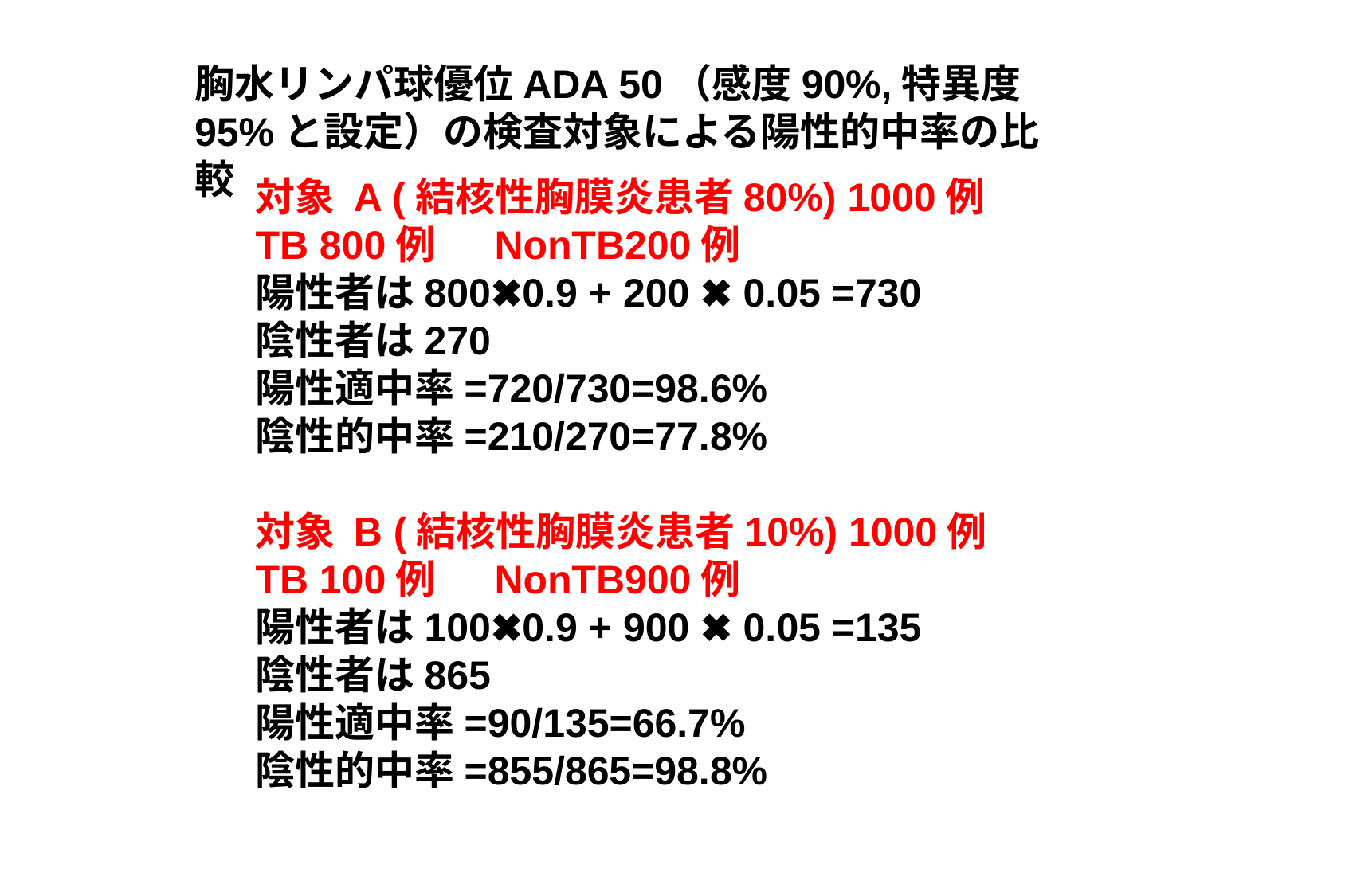

胸水リンパ球優位ADA 50（感度90%,特異度95%と設定）の検査対象による陽性的中率の比較
対象 A (結核性胸膜炎患者80%) 1000例
TB 800例	NonTB200例
陽性者は800✖️0.9 + 200 ✖️ 0.05 =730
陰性者は270
陽性適中率=720/730=98.6%
陰性的中率=210/270=77.8%

対象 B (結核性胸膜炎患者10%) 1000例
TB 100例	NonTB900例
陽性者は100✖️0.9 + 900 ✖️ 0.05 =135
陰性者は865
陽性適中率=90/135=66.7%
陰性的中率=855/865=98.8%